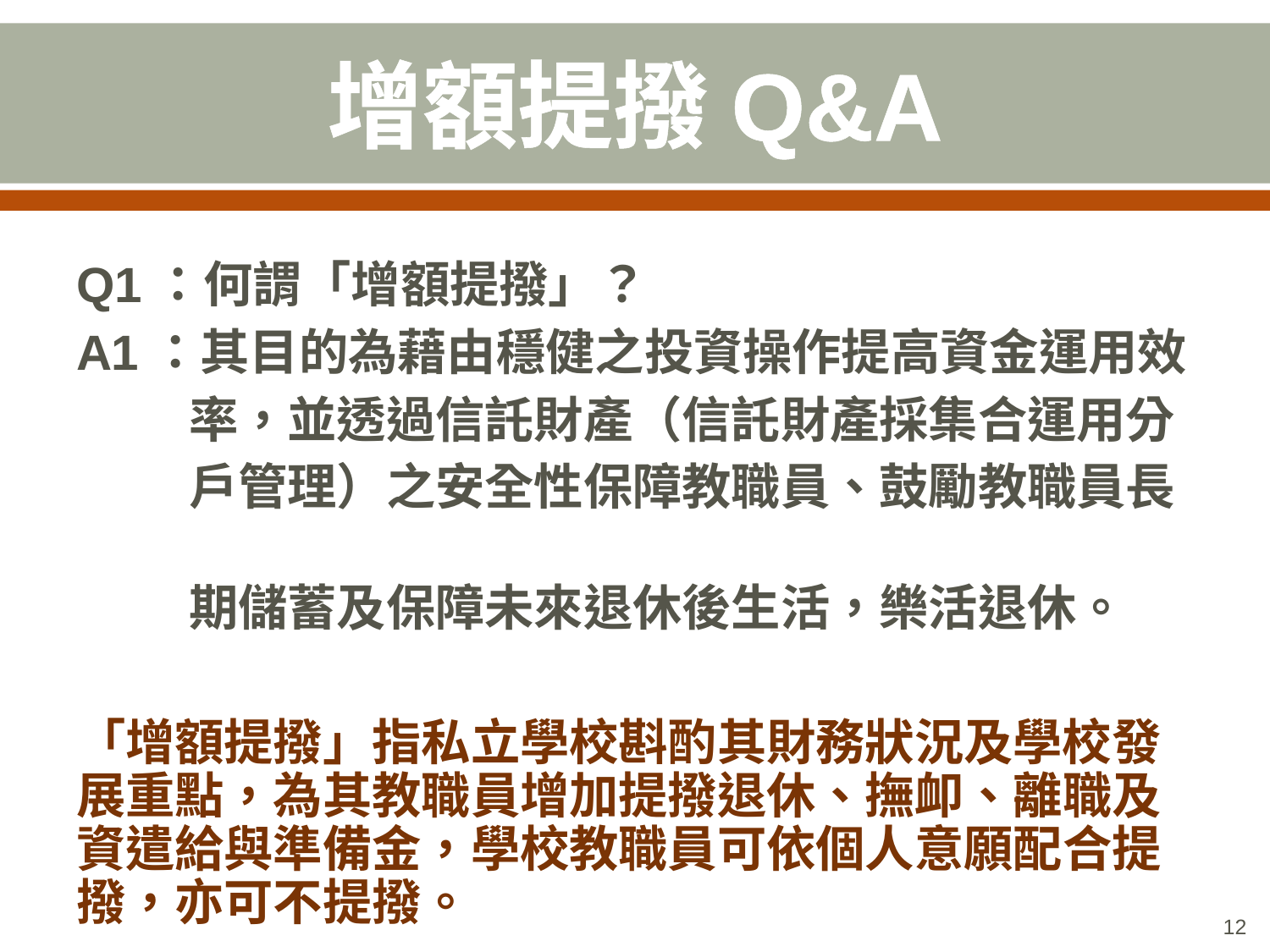

# 增額提撥Q&A
Q1：何謂「增額提撥」？
A1：其目的為藉由穩健之投資操作提高資金運用效
         率，並透過信託財產（信託財產採集合運用分
         戶管理）之安全性保障教職員、鼓勵教職員長
         期儲蓄及保障未來退休後生活，樂活退休。

「增額提撥」指私立學校斟酌其財務狀況及學校發展重點，為其教職員增加提撥退休、撫卹、離職及資遣給與準備金，學校教職員可依個人意願配合提撥，亦可不提撥。

12